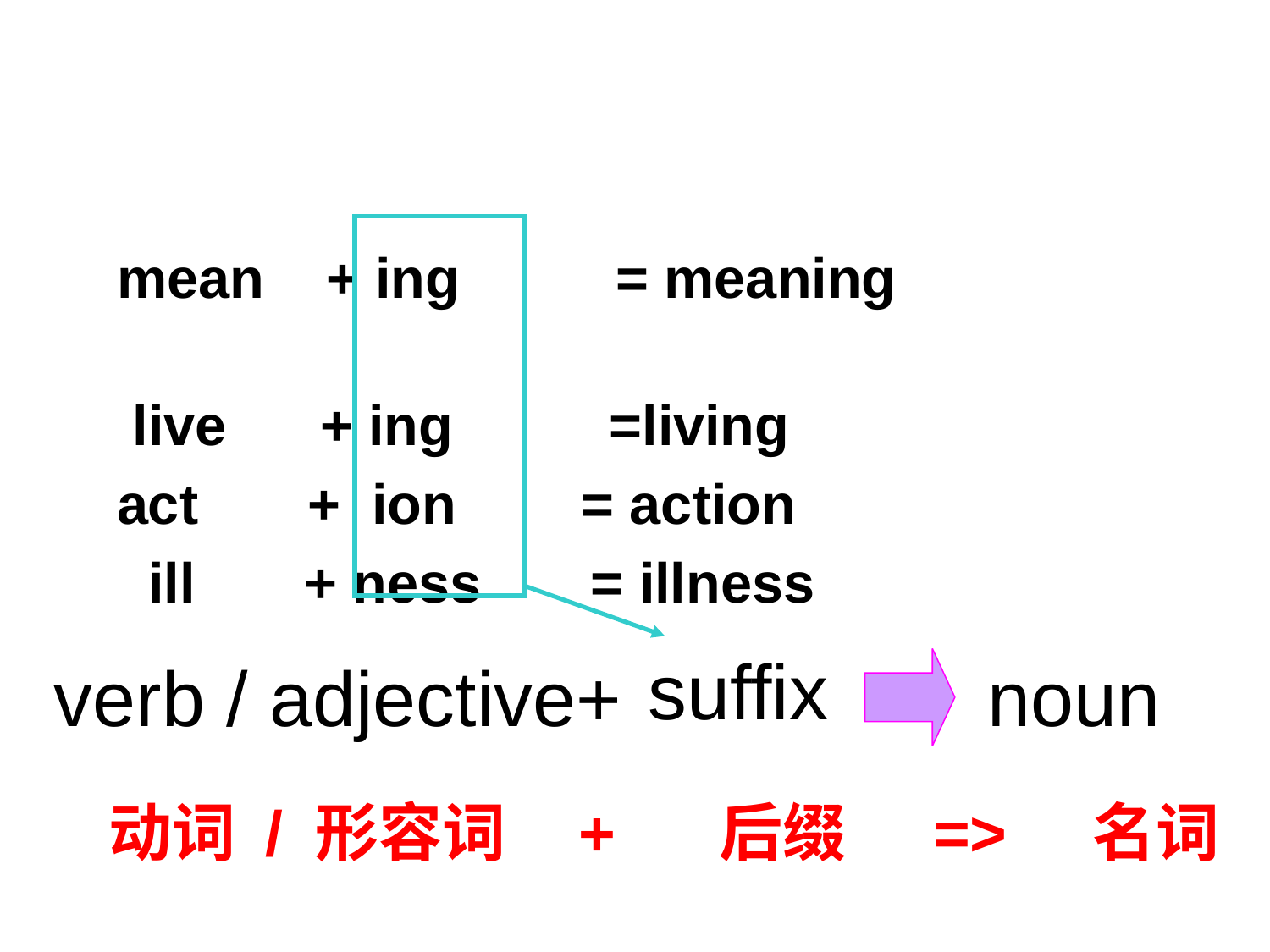

mean    + ing          = meaning
  live      + ing          =living
 act       +  ion        = action
   ill       + ness       = illness
verb / adjective+                 noun
suffix

动词 / 形容词    +     后缀     =>    名词